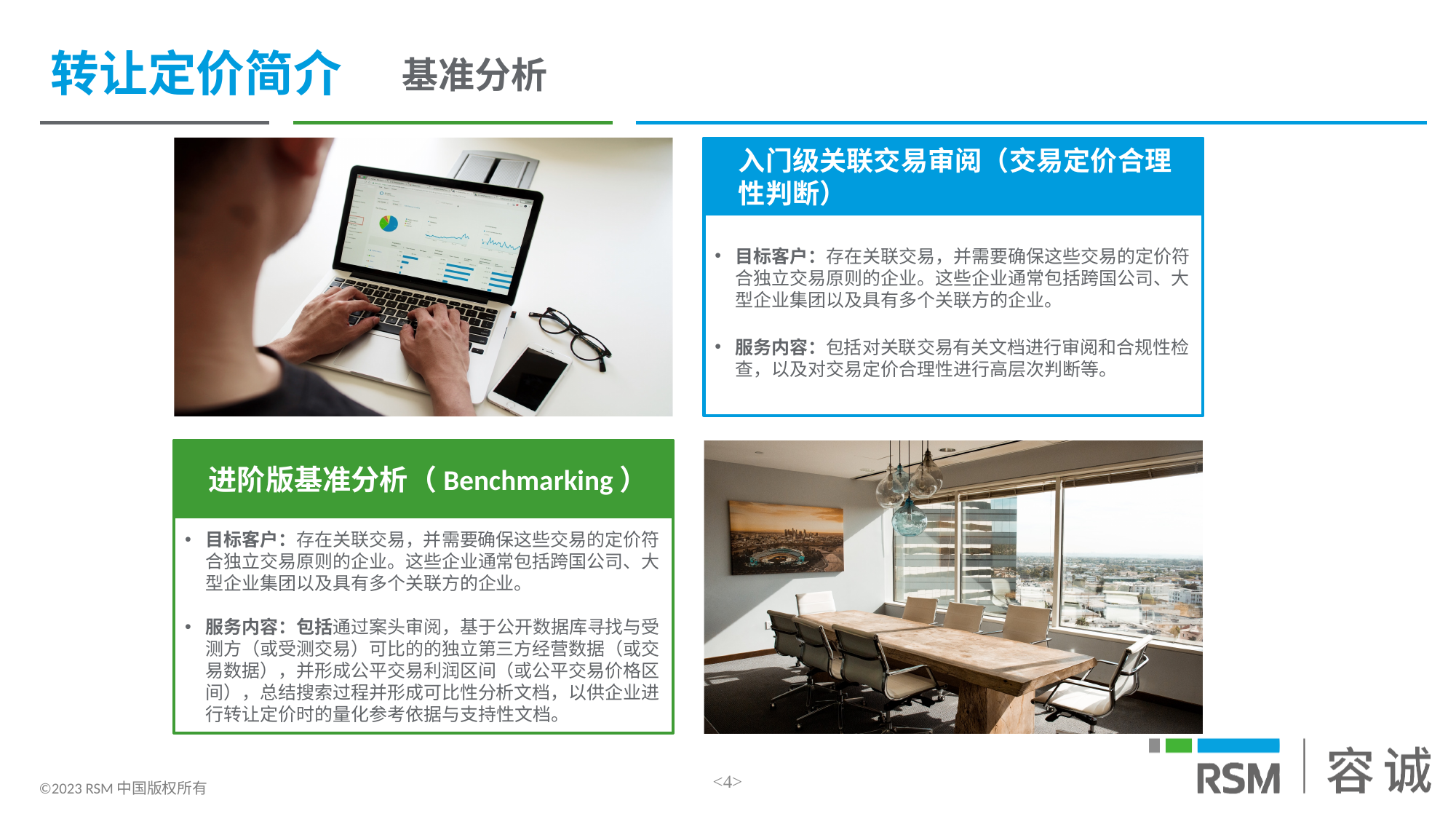

转让定价简介
基准分析

入门级关联交易审阅（交易定价合理性判断）

进阶版基准分析（Benchmarking）

目标客户：存在关联交易，并需要确保这些交易的定价符合独立交易原则的企业。这些企业通常包括跨国公司、大型企业集团以及具有多个关联方的企业。

服务内容：包括对关联交易有关文档进行审阅和合规性检查，以及对交易定价合理性进行高层次判断等。
目标客户：存在关联交易，并需要确保这些交易的定价符合独立交易原则的企业。这些企业通常包括跨国公司、大型企业集团以及具有多个关联方的企业。

服务内容：包括通过案头审阅，基于公开数据库寻找与受测方（或受测交易）可比的的独立第三方经营数据（或交易数据），并形成公平交易利润区间（或公平交易价格区间），总结搜索过程并形成可比性分析文档，以供企业进行转让定价时的量化参考依据与支持性文档。
<4>